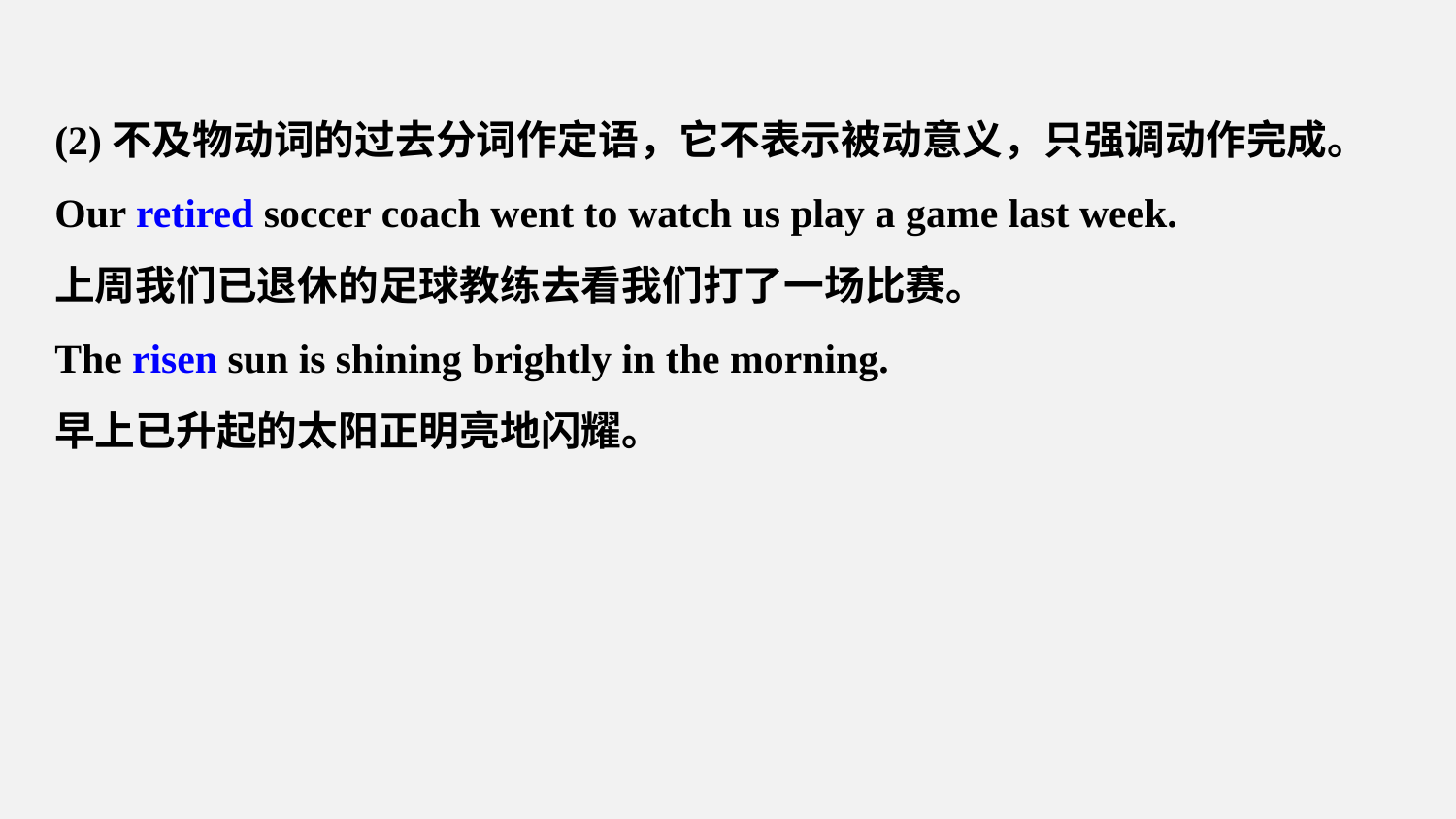

(2)不及物动词的过去分词作定语，它不表示被动意义，只强调动作完成。
Our retired soccer coach went to watch us play a game last week.
上周我们已退休的足球教练去看我们打了一场比赛。
The risen sun is shining brightly in the morning.
早上已升起的太阳正明亮地闪耀。